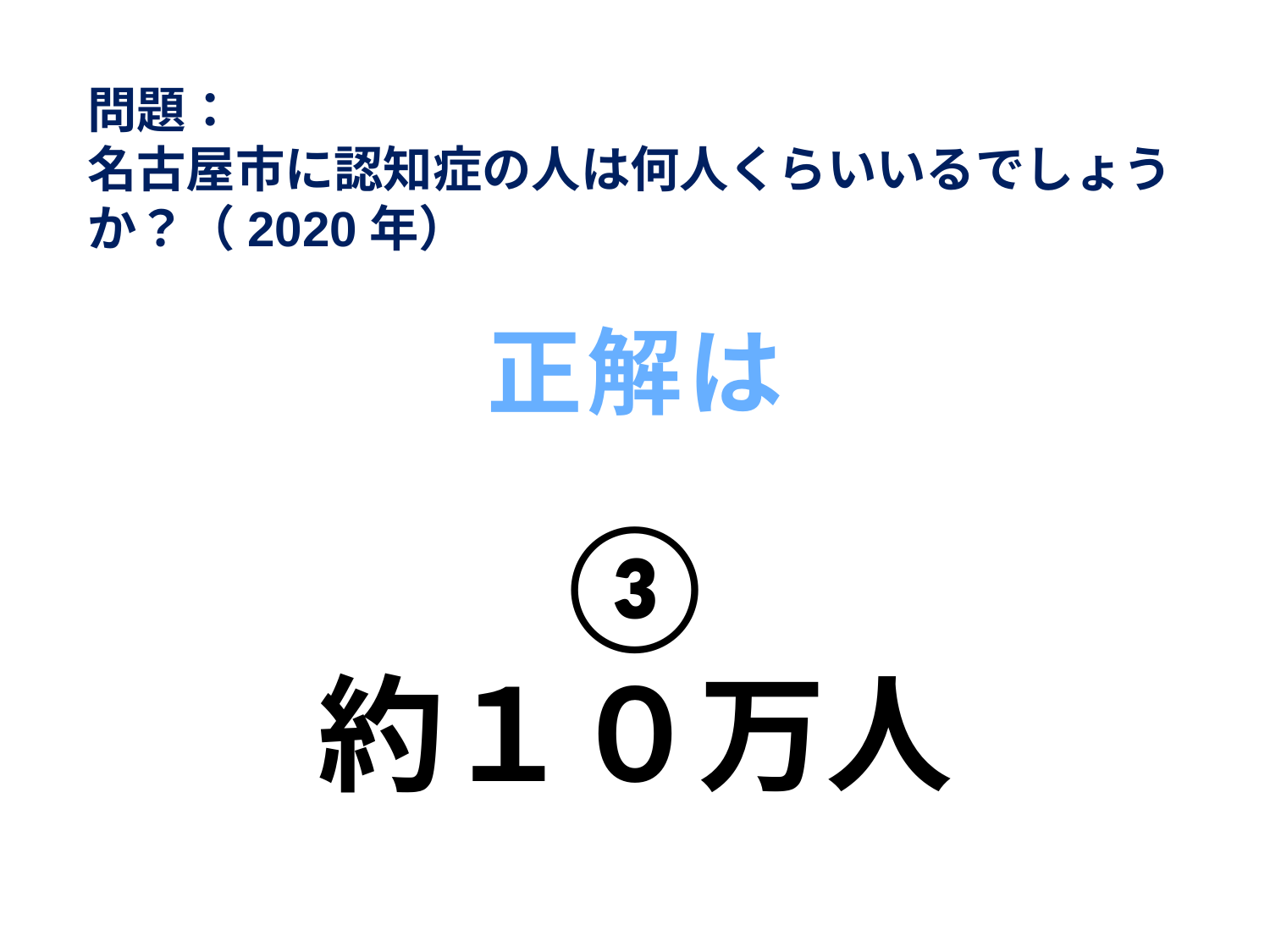

問題：
名古屋市に認知症の人は何人くらいいるでしょうか？（2020年）
正解は
③
約１０万人